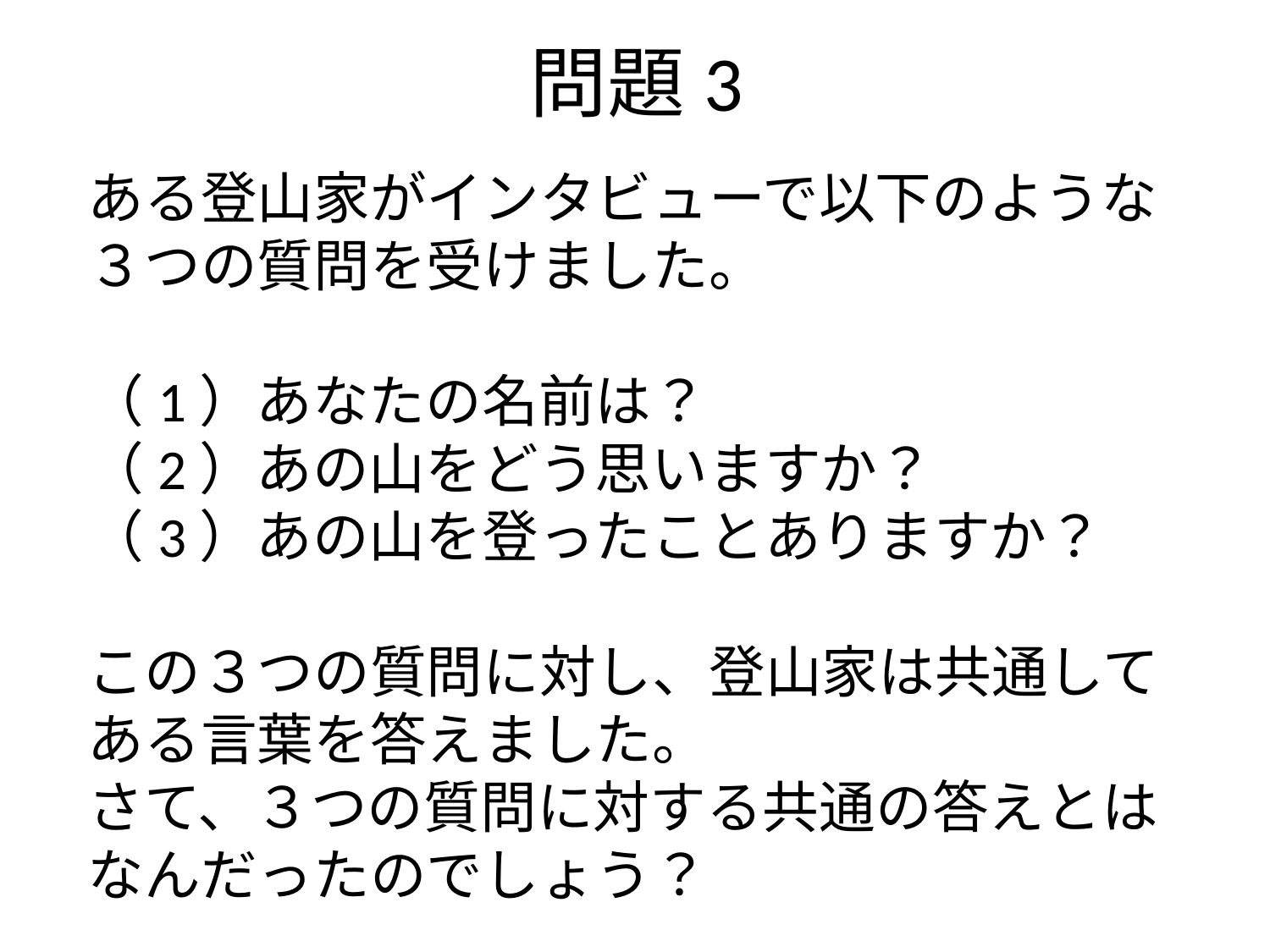

# 問題3
ある登山家がインタビューで以下のような３つの質問を受けました。
（1）あなたの名前は？
（2）あの山をどう思いますか？
（3）あの山を登ったことありますか？
この３つの質問に対し、登山家は共通してある言葉を答えました。
さて、３つの質問に対する共通の答えとはなんだったのでしょう？